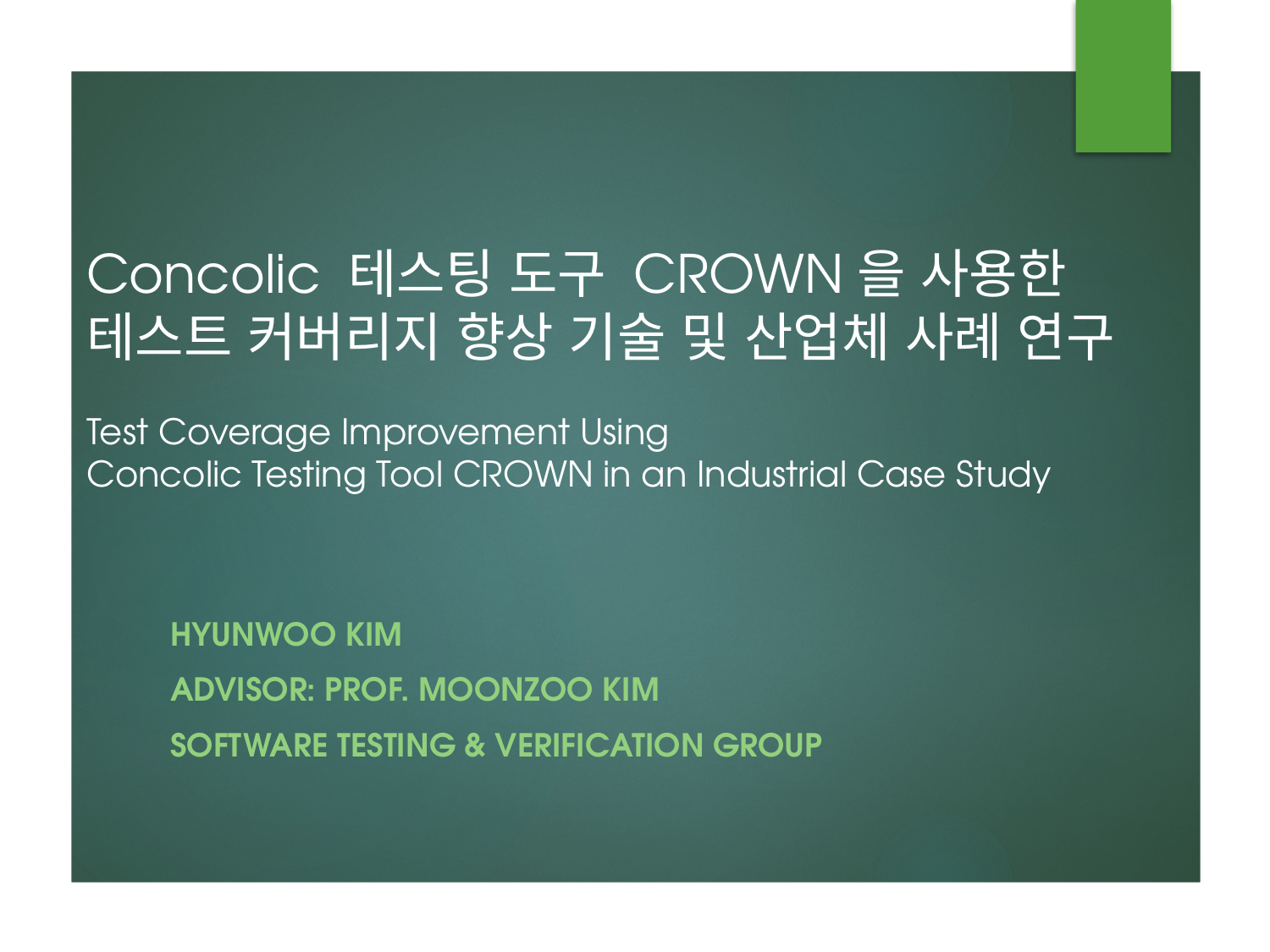

# Concolic 테스팅 도구 CROWN을 사용한 테스트 커버리지 향상 기술 및 산업체 사례 연구 Test Coverage Improvement Using Concolic Testing Tool CROWN in an Industrial Case Study
Hyunwoo Kim
Advisor: Prof. Moonzoo Kim
Software Testing & Verification Group